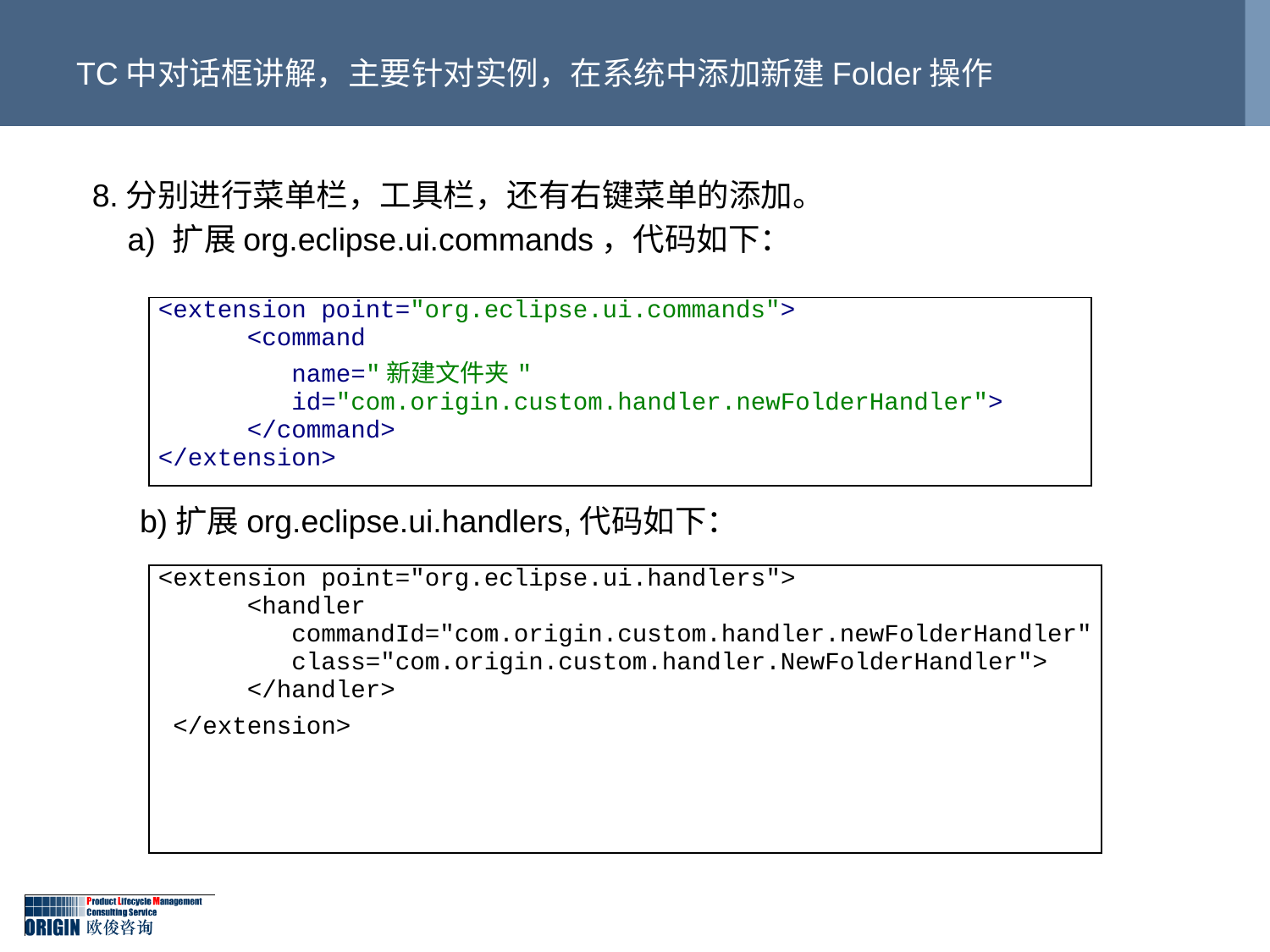

# TC中对话框讲解，主要针对实例，在系统中添加新建Folder操作
8.分别进行菜单栏，工具栏，还有右键菜单的添加。
    a) 扩展org.eclipse.ui.commands，代码如下：

	b)扩展org.eclipse.ui.handlers,代码如下：

| <extension point="org.eclipse.ui.commands"> <command name="新建文件夹" id="com.origin.custom.handler.newFolderHandler"> </command> </extension> |
| --- |
| <extension point="org.eclipse.ui.handlers"> <handler commandId="com.origin.custom.handler.newFolderHandler" class="com.origin.custom.handler.NewFolderHandler"> </handler> </extension> |
| --- |